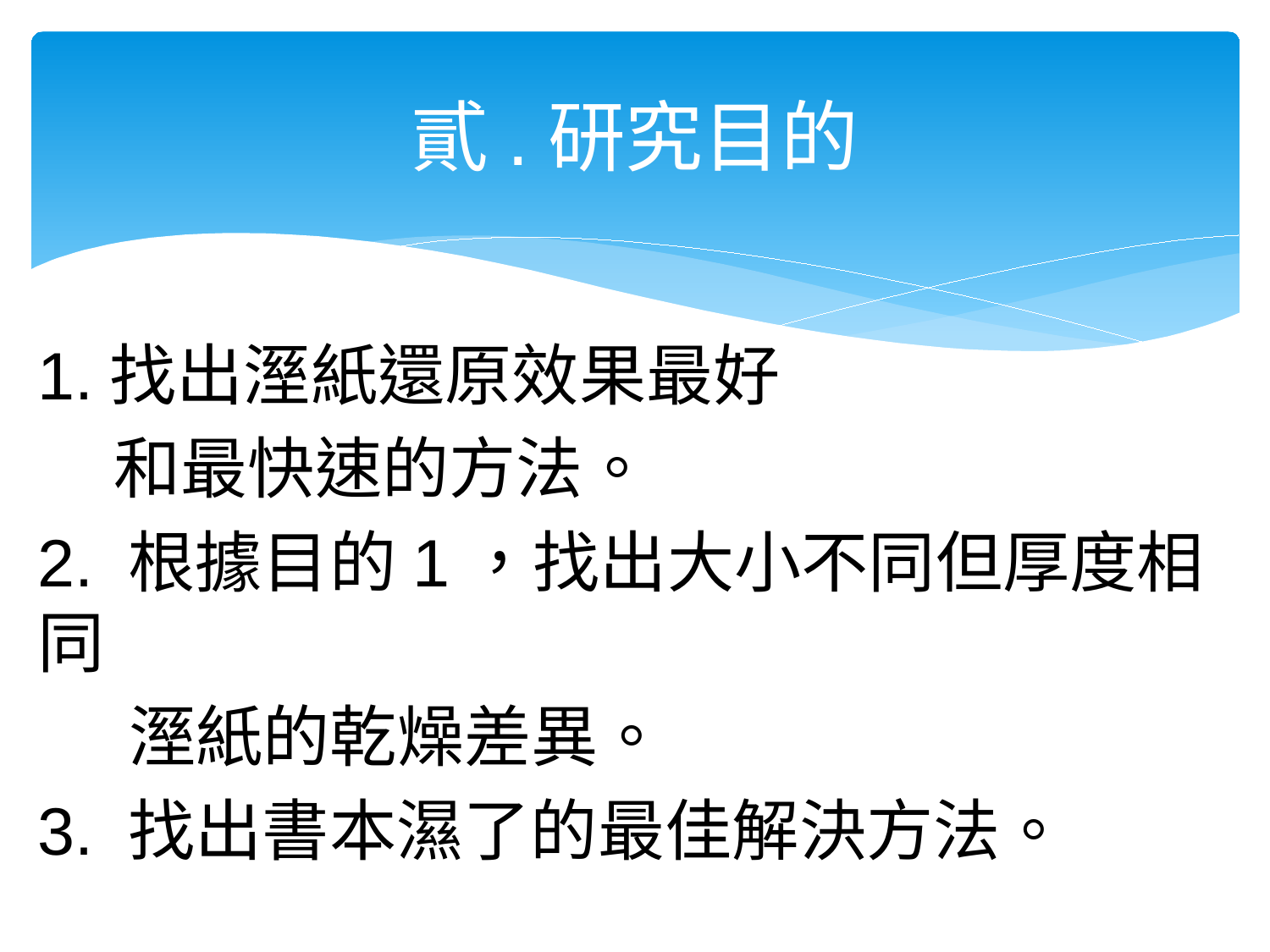

# 貳.研究目的
1.找出溼紙還原效果最好
    和最快速的方法。
2. 根據目的1，找出大小不同但厚度相同
     溼紙的乾燥差異。
3. 找出書本濕了的最佳解決方法。